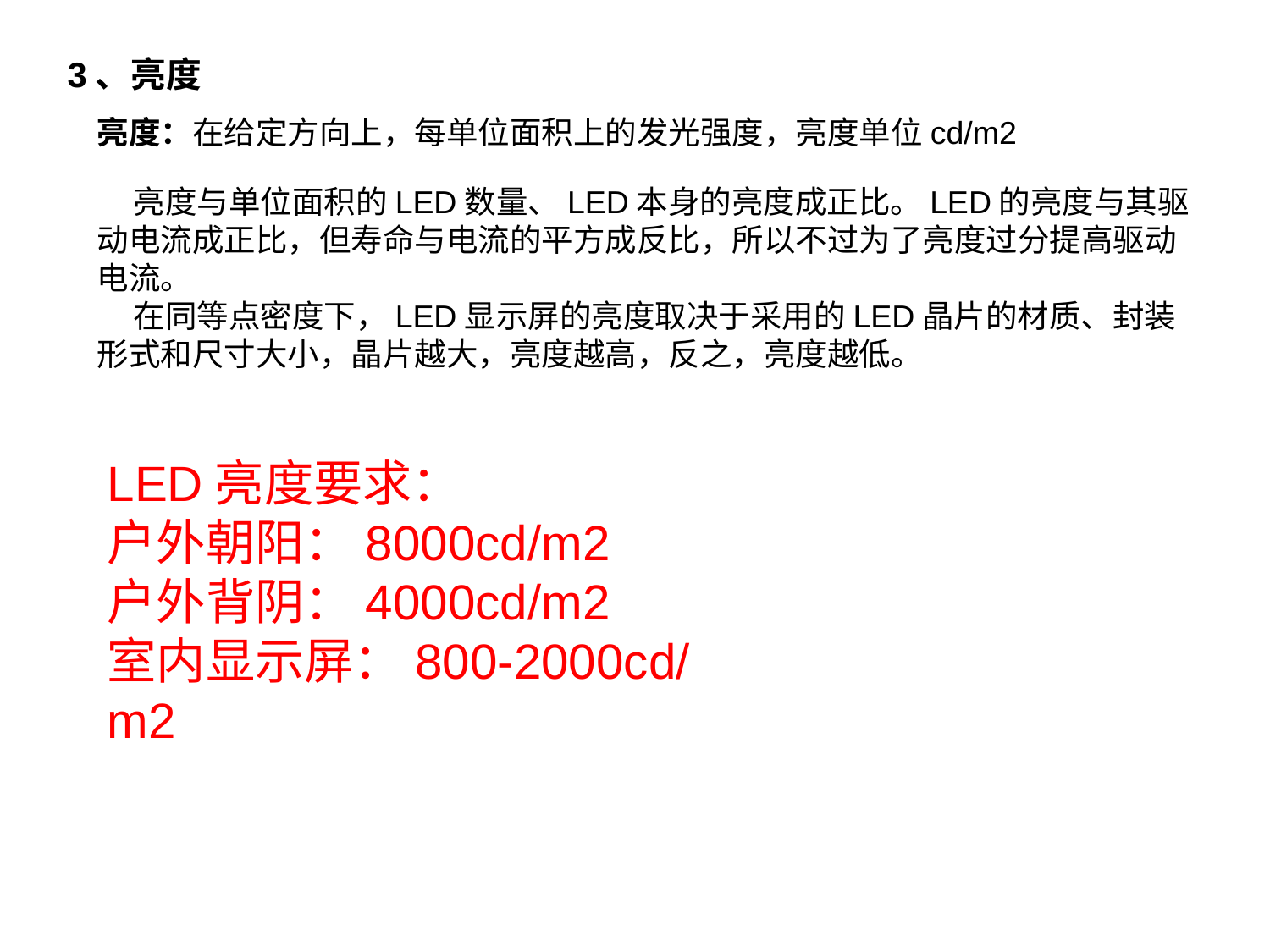

3、亮度
亮度：在给定方向上，每单位面积上的发光强度，亮度单位cd/m2
    亮度与单位面积的LED数量、LED本身的亮度成正比。LED的亮度与其驱动电流成正比，但寿命与电流的平方成反比，所以不过为了亮度过分提高驱动电流。
    在同等点密度下，LED显示屏的亮度取决于采用的LED晶片的材质、封装形式和尺寸大小，晶片越大，亮度越高，反之，亮度越低。
LED亮度要求：
户外朝阳：8000cd/m2
户外背阴：4000cd/m2
室内显示屏：800-2000cd/m2